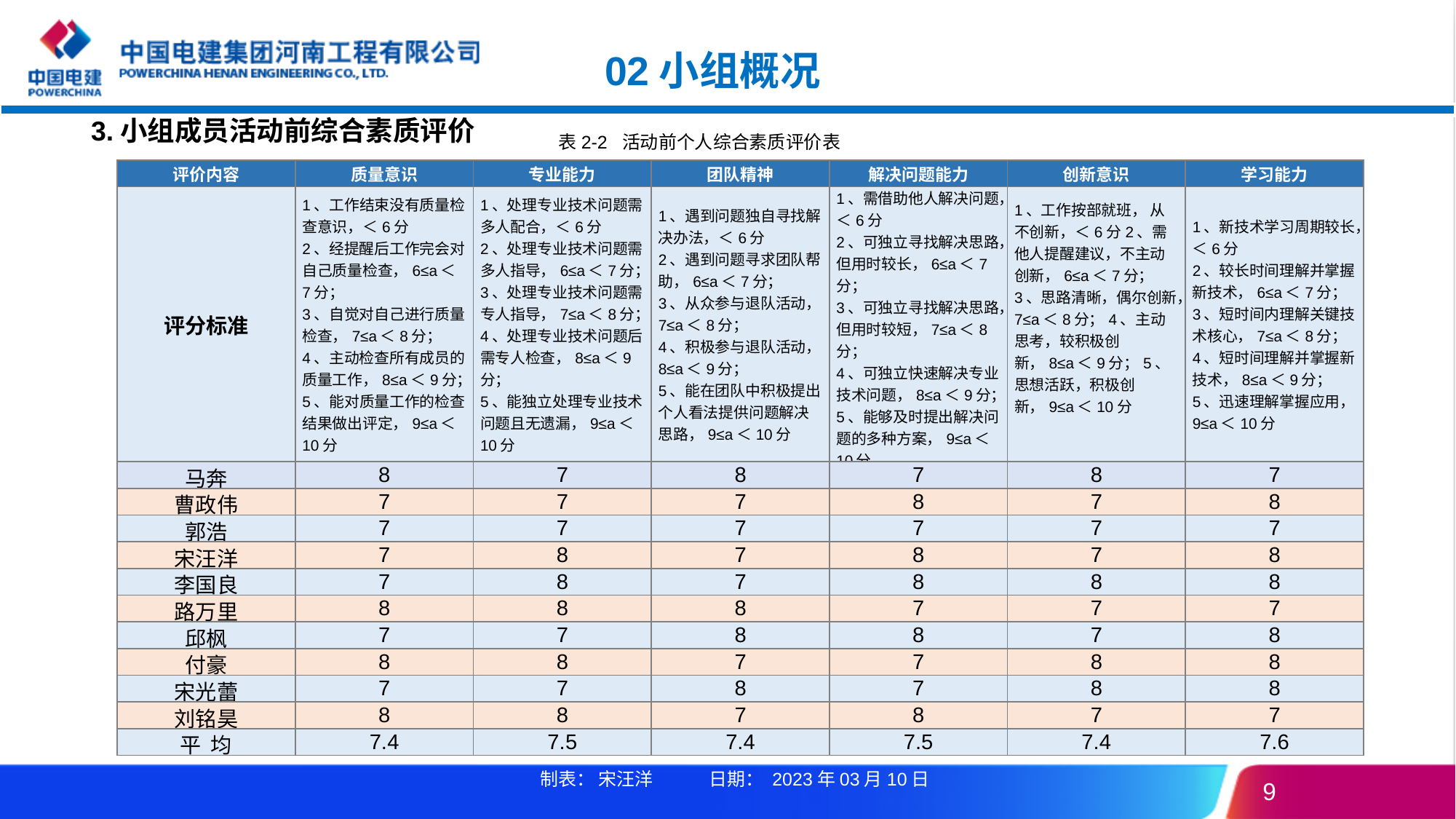

02小组概况
3.小组成员活动前综合素质评价
表2-2  活动前个人综合素质评价表
| 评价内容 | 质量意识 | 专业能力 | 团队精神 | 解决问题能力 | 创新意识 | 学习能力 |
| --- | --- | --- | --- | --- | --- | --- |
| 评分标准 | 1、工作结束没有质量检查意识，＜6分 2、经提醒后工作完会对自己质量检查，6≤a＜7分； 3、自觉对自己进行质量检查，7≤a＜8分； 4、主动检查所有成员的质量工作，8≤a＜9分； 5、能对质量工作的检查结果做出评定，9≤a＜10分 | 1、处理专业技术问题需多人配合，＜6分 2、处理专业技术问题需多人指导，6≤a＜7分； 3、处理专业技术问题需专人指导，7≤a＜8分； 4、处理专业技术问题后需专人检查，8≤a＜9分； 5、能独立处理专业技术问题且无遗漏，9≤a＜10分 | 1、遇到问题独自寻找解决办法，＜6分 2、遇到问题寻求团队帮助，6≤a＜7分； 3、从众参与退队活动，7≤a＜8分； 4、积极参与退队活动，8≤a＜9分； 5、能在团队中积极提出个人看法提供问题解决思路，9≤a＜10分 | 1、需借助他人解决问题，＜6分 2、可独立寻找解决思路，但用时较长，6≤a＜7分； 3、可独立寻找解决思路，但用时较短，7≤a＜8分； 4、可独立快速解决专业技术问题，8≤a＜9分； 5、能够及时提出解决问题的多种方案，9≤a＜10分 | 1、工作按部就班， 从不创新，＜6分2、需他人提醒建议，不主动创新，6≤a＜7分；3、思路清晰，偶尔创新，7≤a＜8分；4、主动思考，较积极创新，8≤a＜9分；5、思想活跃，积极创新，9≤a＜10分 | 1、新技术学习周期较长，＜6分 2、较长时间理解并掌握新技术，6≤a＜7分； 3、短时间内理解关键技术核心，7≤a＜8分； 4、短时间理解并掌握新技术，8≤a＜9分； 5、迅速理解掌握应用，9≤a＜10分 |
| 马奔 | 8 | 7 | 8 | 7 | 8 | 7 |
| 曹政伟 | 7 | 7 | 7 | 8 | 7 | 8 |
| 郭浩 | 7 | 7 | 7 | 7 | 7 | 7 |
| 宋汪洋 | 7 | 8 | 7 | 8 | 7 | 8 |
| 李国良 | 7 | 8 | 7 | 8 | 8 | 8 |
| 路万里 | 8 | 8 | 8 | 7 | 7 | 7 |
| 邱枫 | 7 | 7 | 8 | 8 | 7 | 8 |
| 付豪 | 8 | 8 | 7 | 7 | 8 | 8 |
| 宋光蕾 | 7 | 7 | 8 | 7 | 8 | 8 |
| 刘铭昊 | 8 | 8 | 7 | 8 | 7 | 7 |
| 平 均 | 7.4 | 7.5 | 7.4 | 7.5 | 7.4 | 7.6 |
制表： 宋汪洋              日期： 2023年03月10日